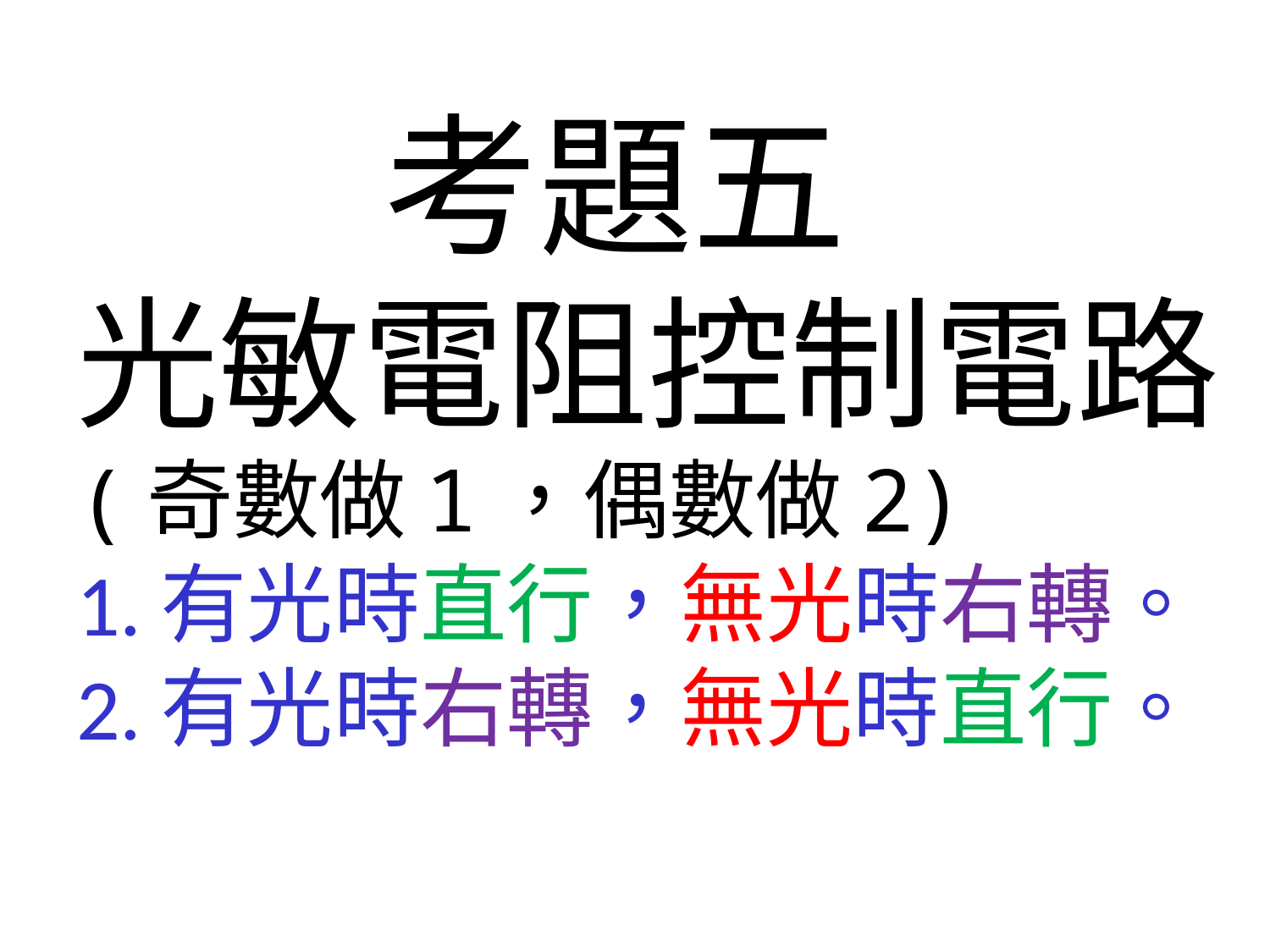

# 考題五 光敏電阻控制電路 (奇數做1，偶數做2) 1.有光時直行，無光時右轉。 2.有光時右轉，無光時直行。